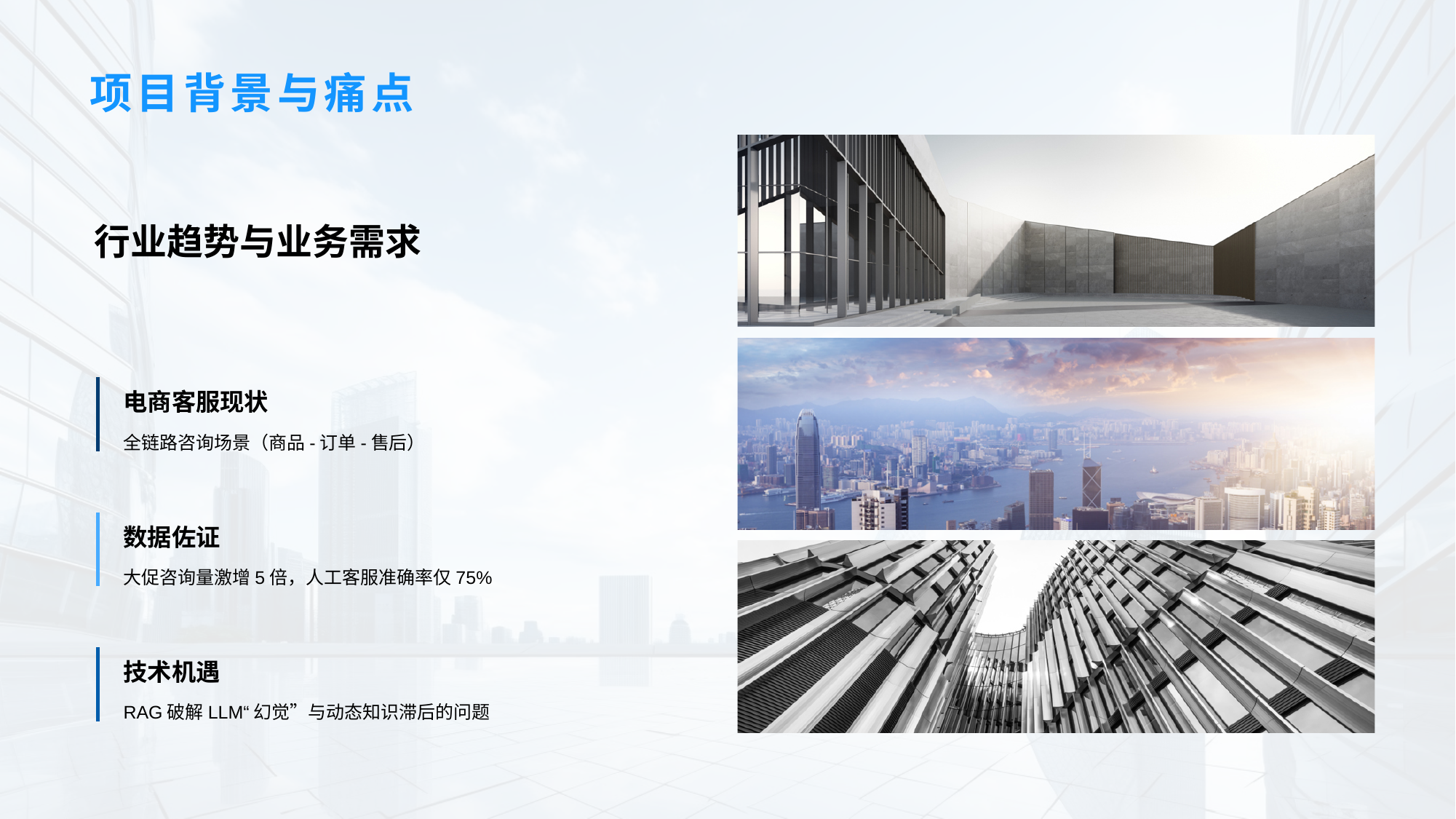

# 项目背景与痛点

行业趋势与业务需求
电商客服现状
全链路咨询场景（商品-订单-售后）
数据佐证
大促咨询量激增5倍，人工客服准确率仅75%
技术机遇
RAG破解LLM“幻觉”与动态知识滞后的问题